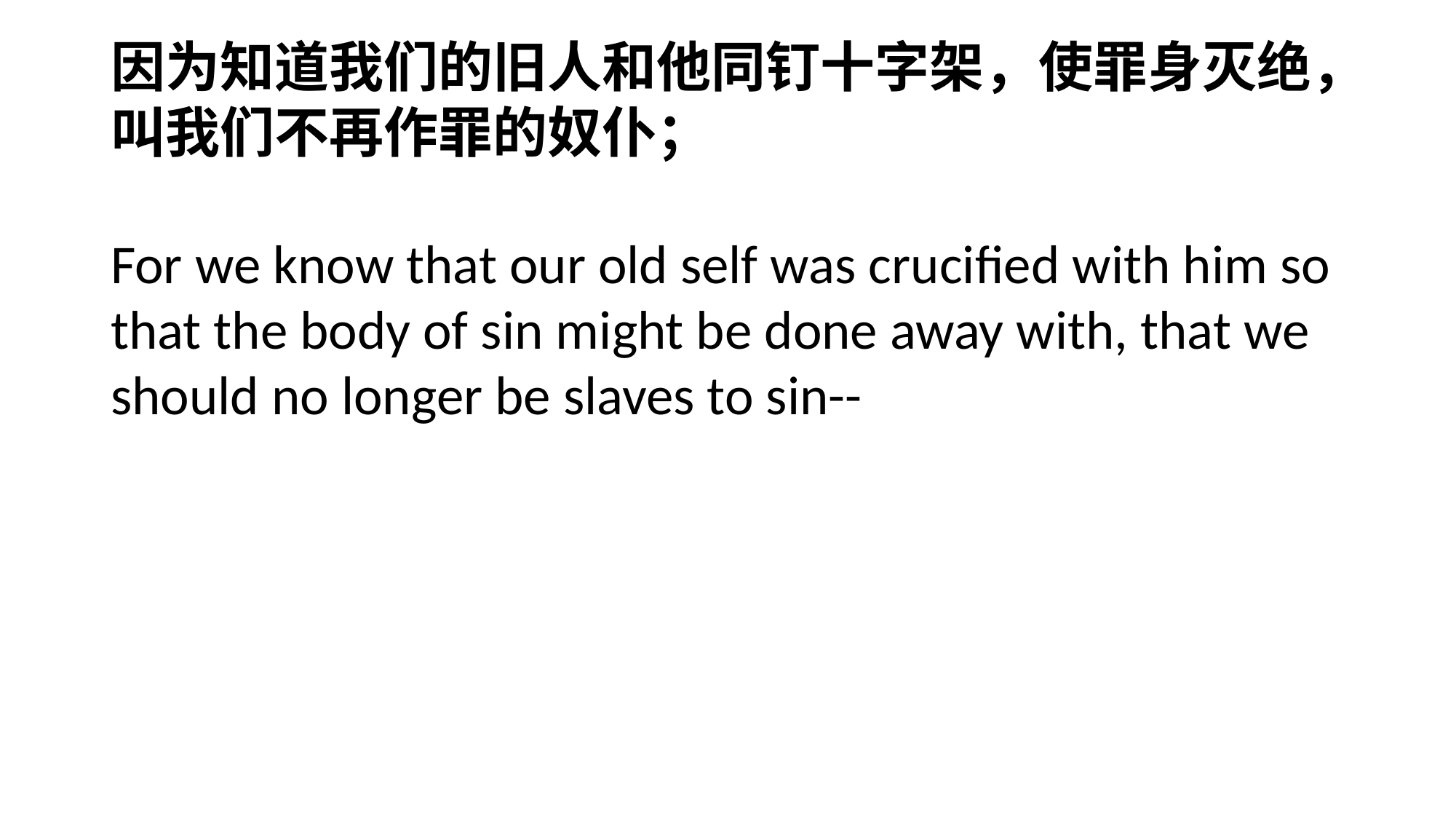

因为知道我们的旧人和他同钉十字架，使罪身灭绝，叫我们不再作罪的奴仆；

For we know that our old self was crucified with him so that the body of sin might be done away with, that we should no longer be slaves to sin--